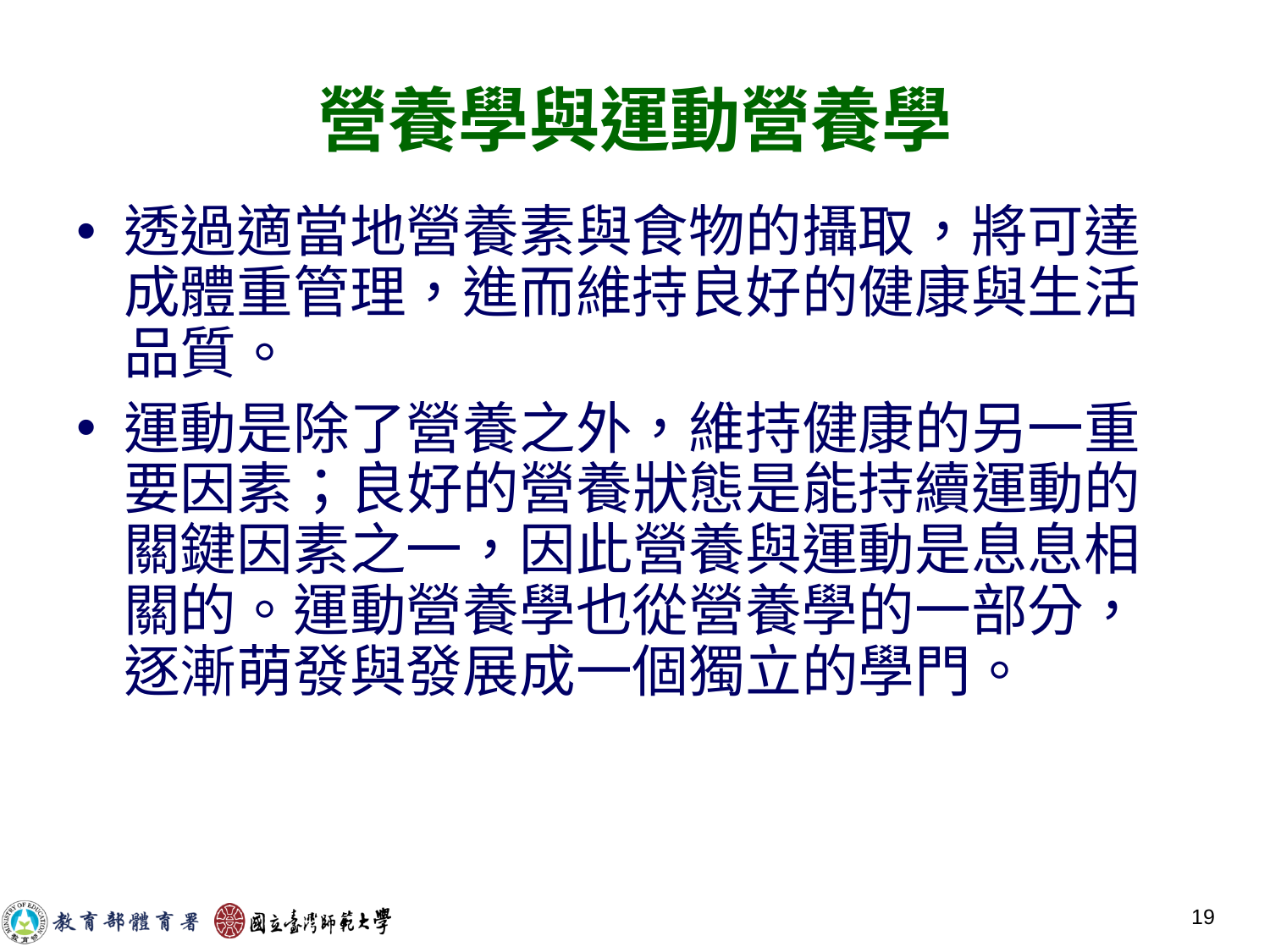

# 營養學與運動營養學
透過適當地營養素與食物的攝取，將可達成體重管理，進而維持良好的健康與生活品質。
運動是除了營養之外，維持健康的另一重要因素；良好的營養狀態是能持續運動的關鍵因素之一，因此營養與運動是息息相關的。運動營養學也從營養學的一部分，逐漸萌發與發展成一個獨立的學門。
19